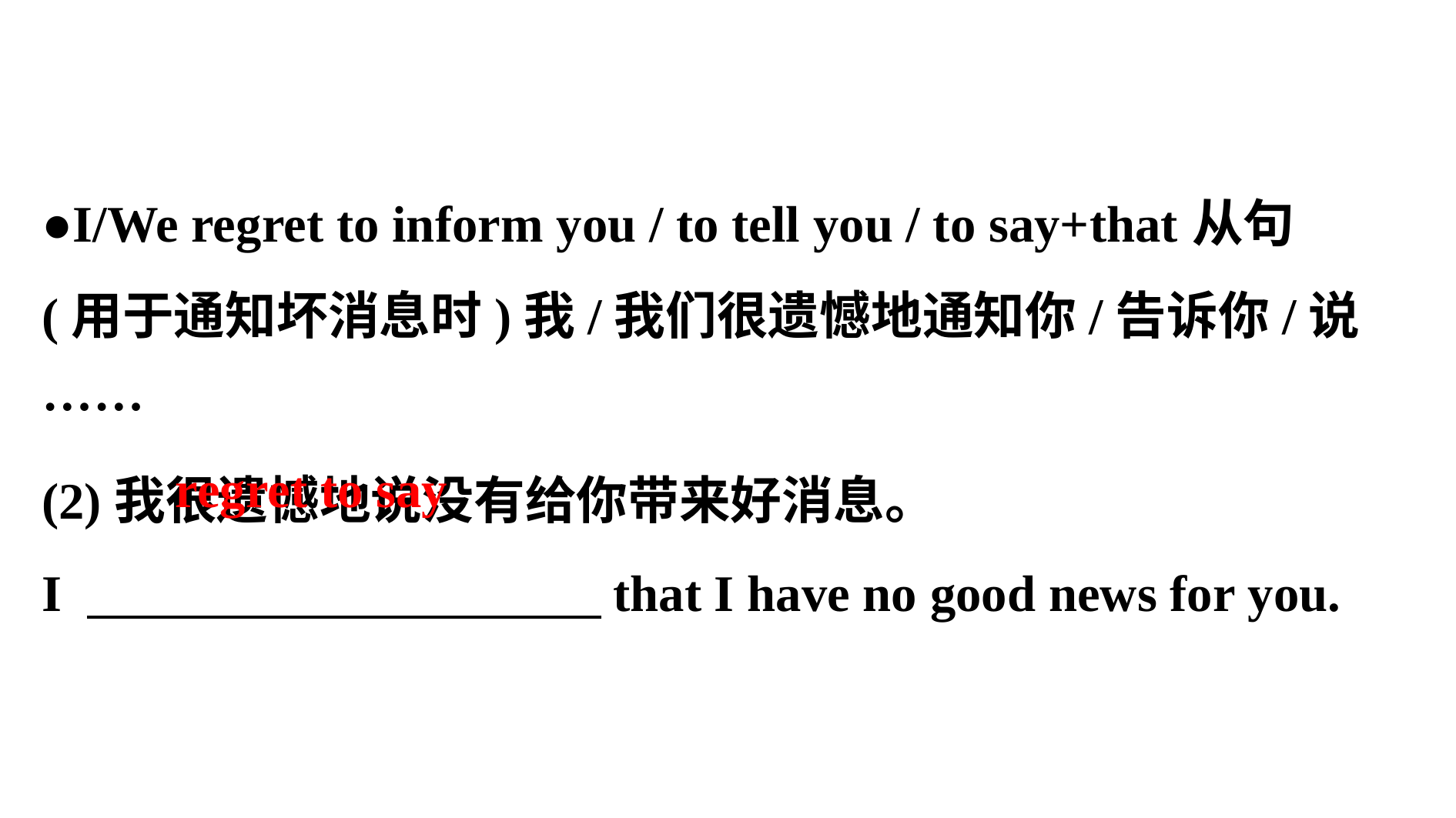

●I/We regret to inform you / to tell you / to say+that从句
(用于通知坏消息时)我/我们很遗憾地通知你/告诉你/说……
(2)我很遗憾地说没有给你带来好消息。
I 　　　　　　　　　　that I have no good news for you.
regret to say